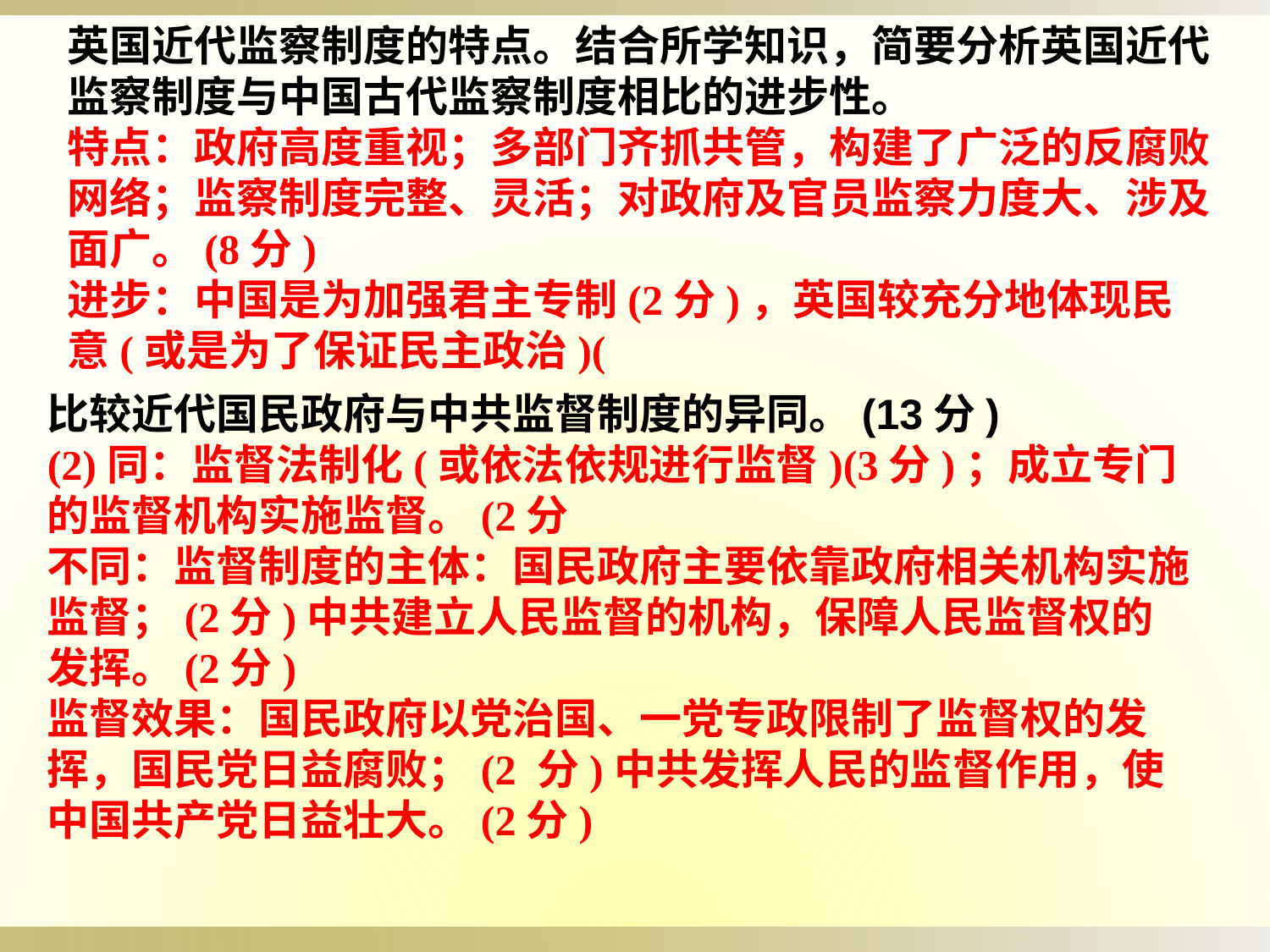

英国近代监察制度的特点。结合所学知识，简要分析英国近代监察制度与中国古代监察制度相比的进步性。
特点：政府高度重视；多部门齐抓共管，构建了广泛的反腐败网络；监察制度完整、灵活；对政府及官员监察力度大、涉及面广。(8分)
进步：中国是为加强君主专制(2分)，英国较充分地体现民意(或是为了保证民主政治)(
比较近代国民政府与中共监督制度的异同。(13分)
(2)同：监督法制化(或依法依规进行监督)(3分)；成立专门的监督机构实施监督。(2分
不同：监督制度的主体：国民政府主要依靠政府相关机构实施监督；(2分)中共建立人民监督的机构，保障人民监督权的发挥。(2分)
监督效果：国民政府以党治国、一党专政限制了监督权的发挥，国民党日益腐败；(2 分)中共发挥人民的监督作用，使中国共产党日益壮大。(2分)